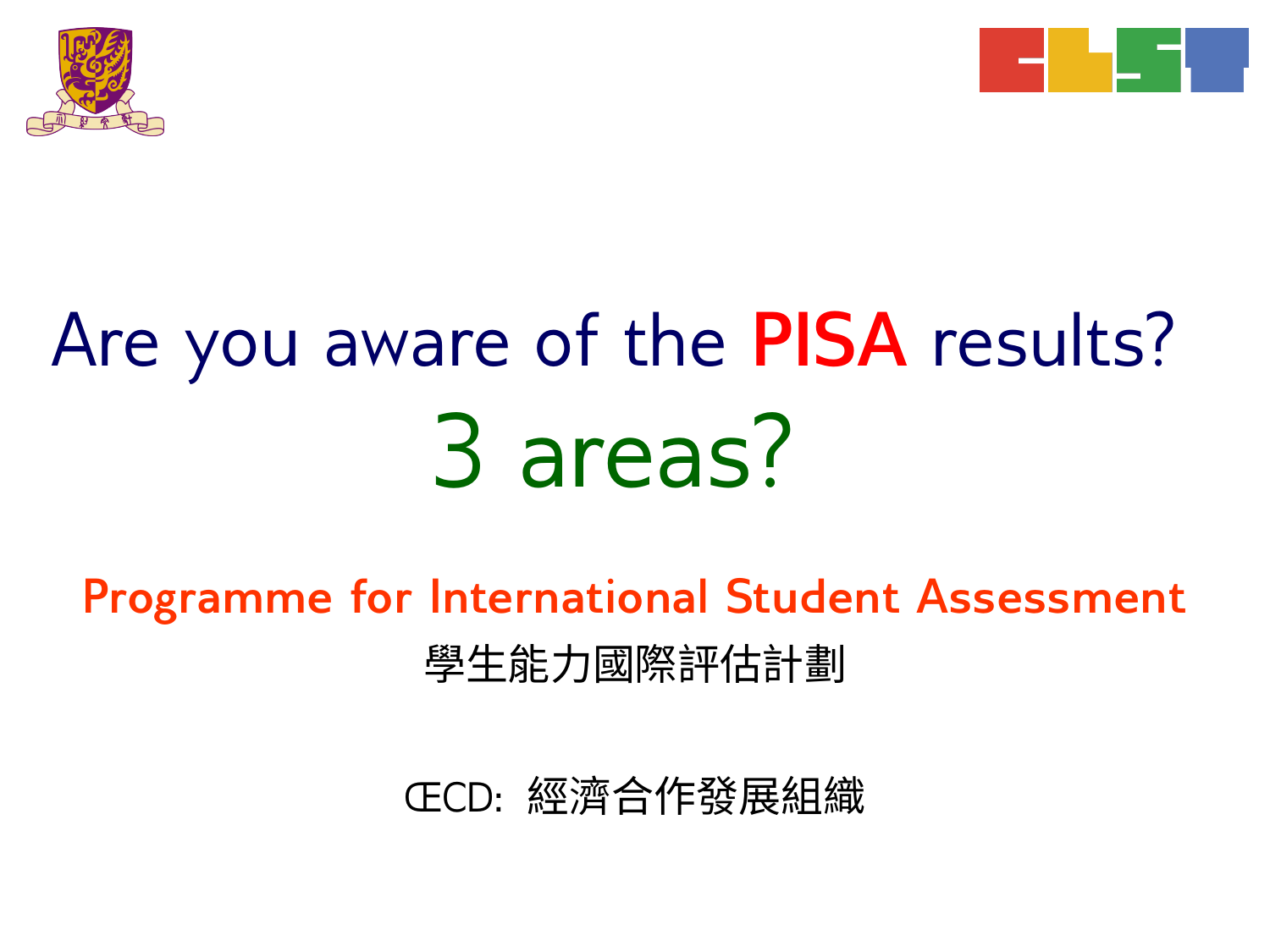

# Are you aware of the PISA results? 3 areas?
Programme for International Student Assessment
學生能力國際評估計劃

OECD: 經濟合作發展組織